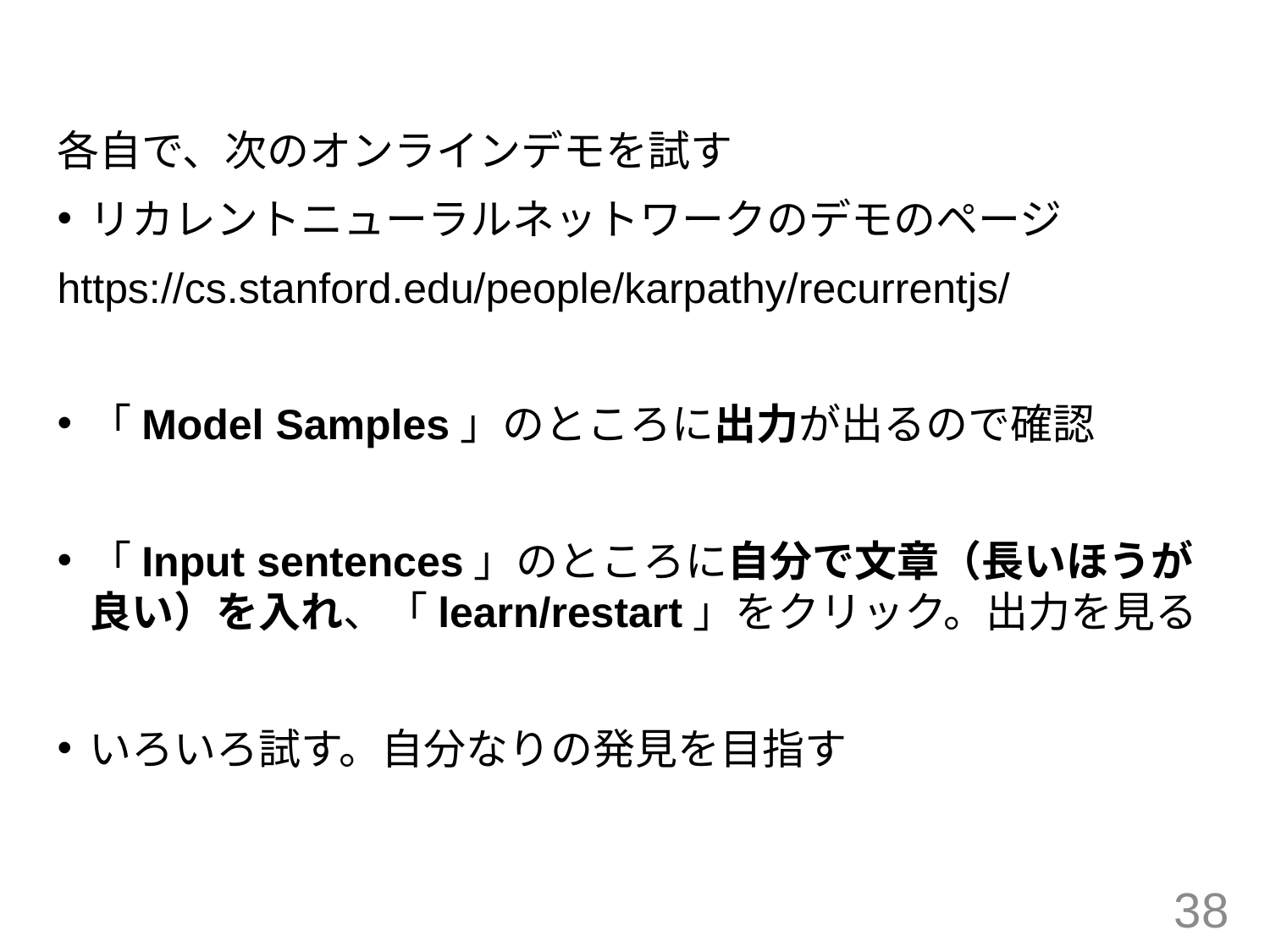

各自で、次のオンラインデモを試す
リカレントニューラルネットワークのデモのページ
https://cs.stanford.edu/people/karpathy/recurrentjs/

「Model Samples」のところに出力が出るので確認

「Input sentences」のところに自分で文章（長いほうが良い）を入れ、「learn/restart」をクリック。出力を見る

いろいろ試す。自分なりの発見を目指す

38